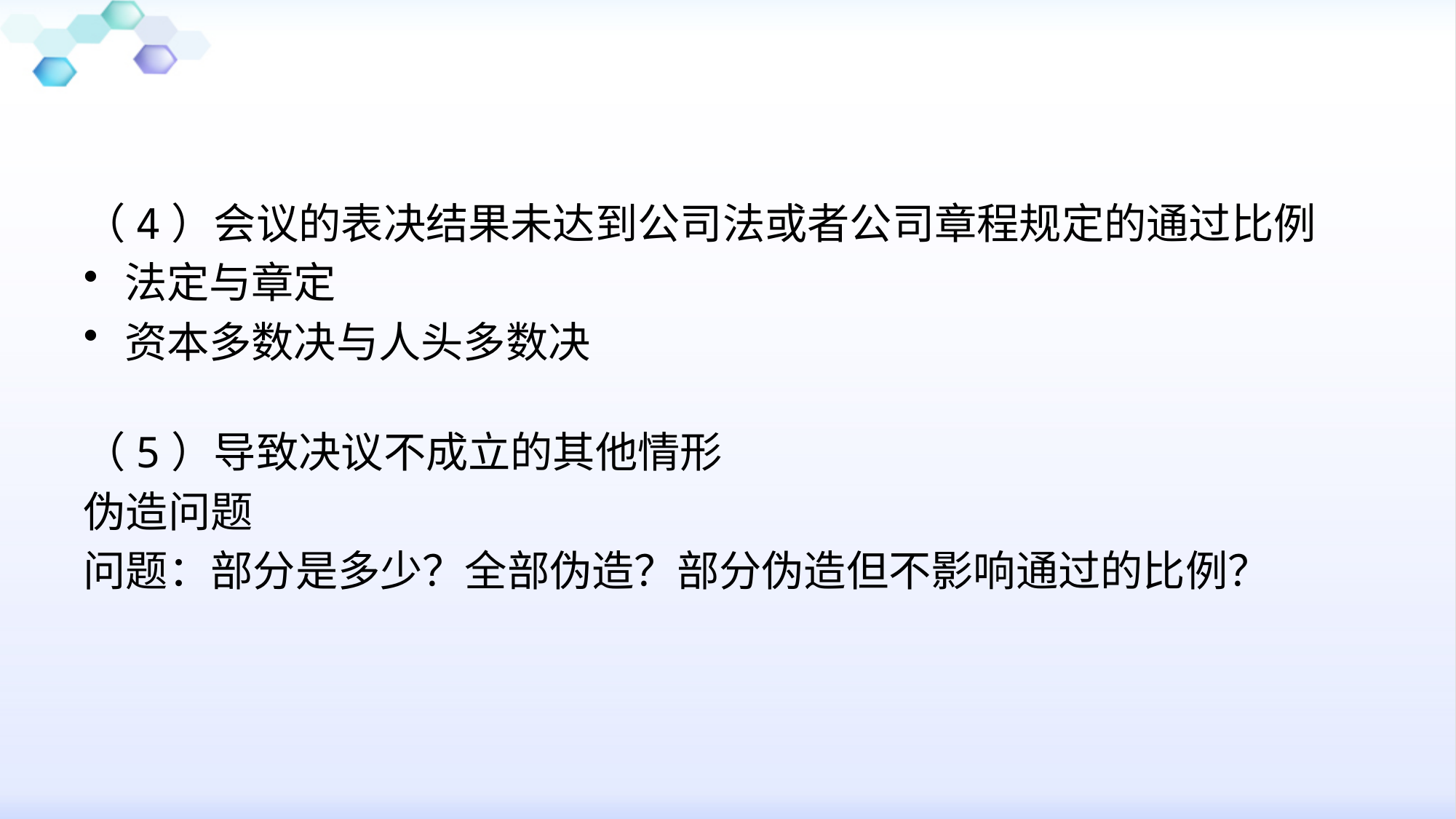

（4）会议的表决结果未达到公司法或者公司章程规定的通过比例
法定与章定
资本多数决与人头多数决

（5）导致决议不成立的其他情形
伪造问题
问题：部分是多少？全部伪造？部分伪造但不影响通过的比例？